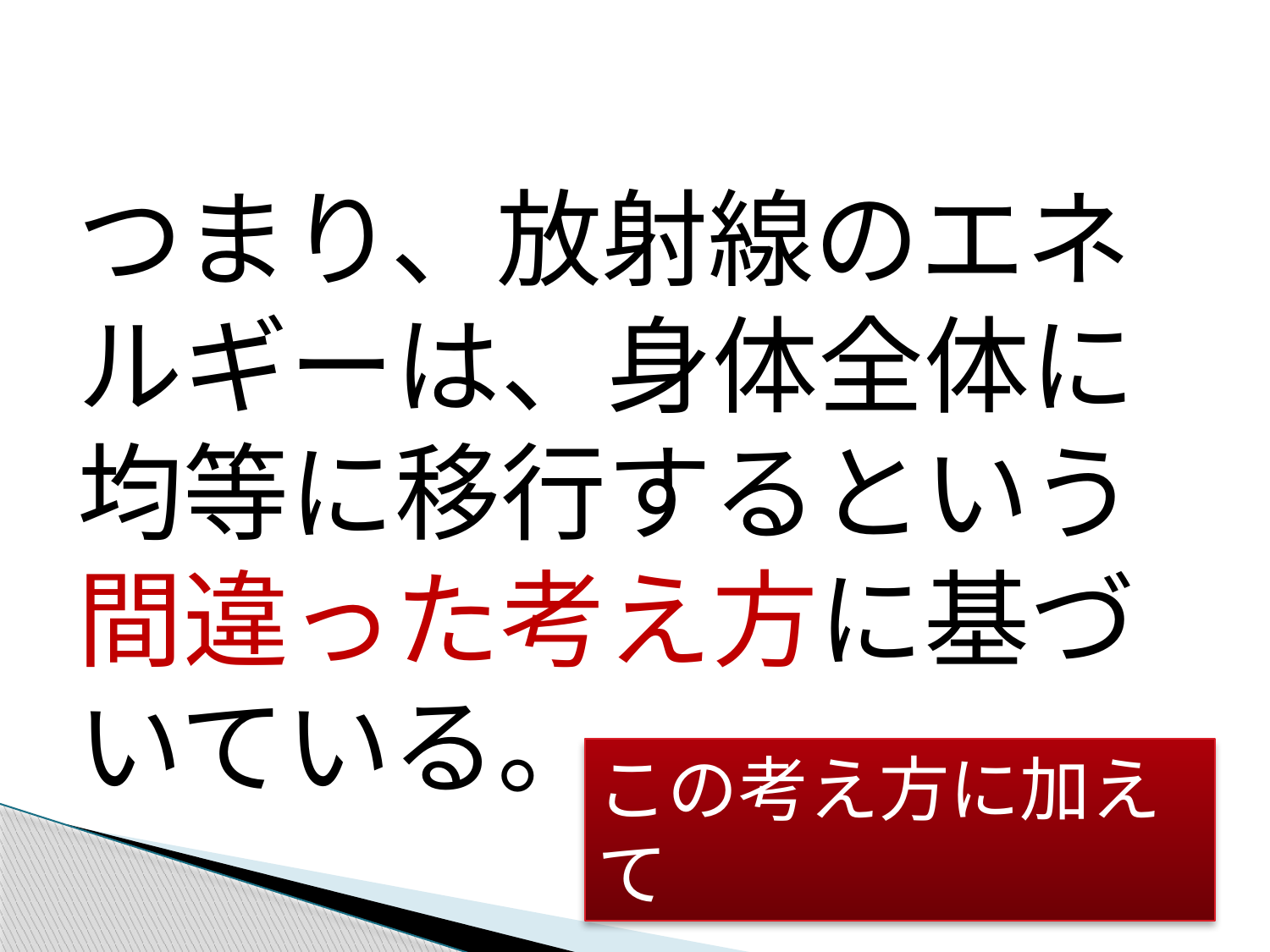

つまり、放射線のエネルギーは、身体全体に均等に移行するという
間違った考え方に基づいている。
この考え方に加えて